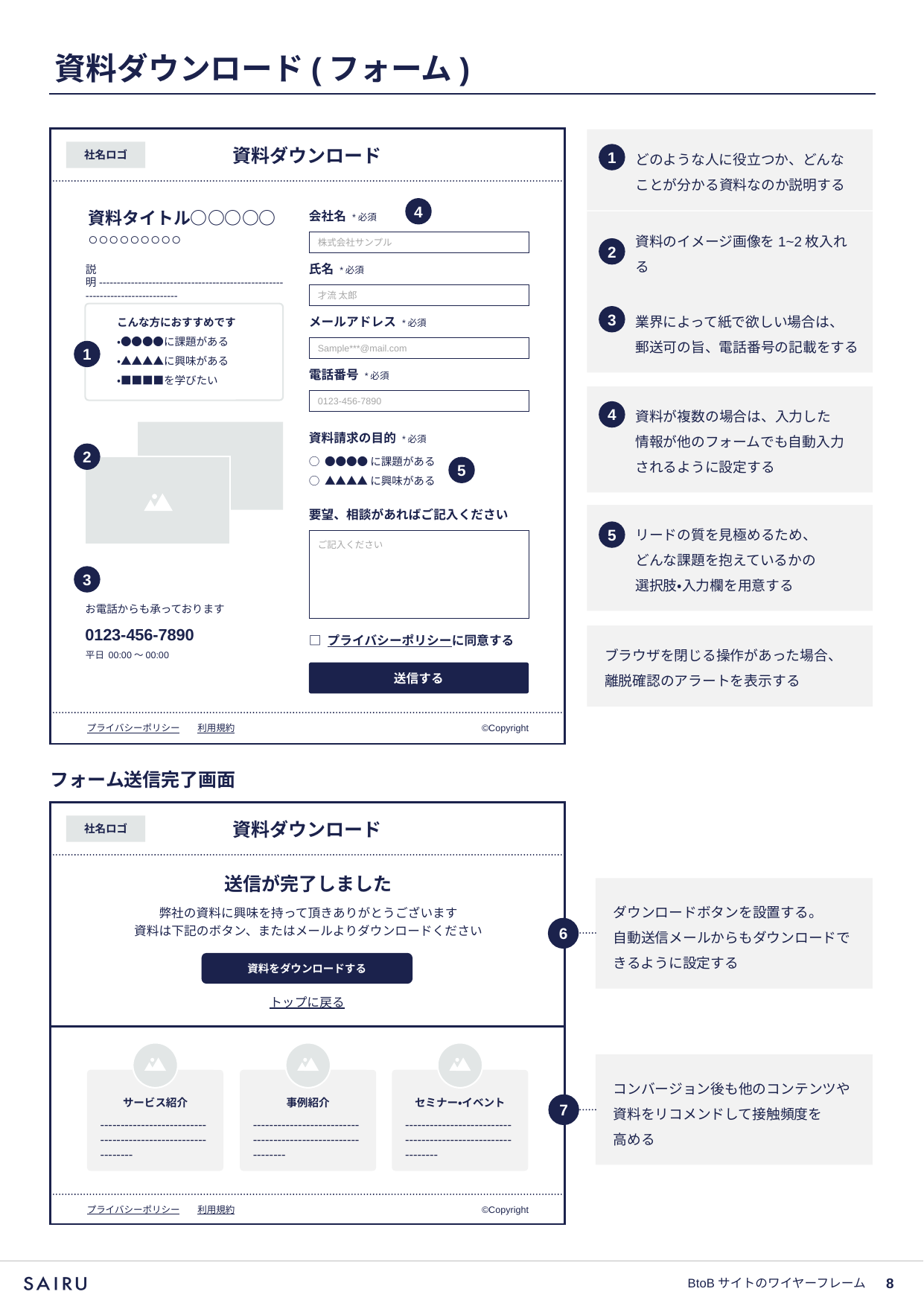

# 資料ダウンロード(フォーム)

どのような人に役立つか、どんな
ことが分かる資料なのか説明する
社名ロゴ
1
資料ダウンロード
4
資料タイトル○○○○○
○○○○○○○○○
会社名 *必須
資料のイメージ画像を1~2枚入れる
株式会社サンプル
2
氏名 *必須
説明------------------------------------------------------------------------------
才流 太郎
業界によって紙で欲しい場合は、
郵送可の旨、電話番号の記載をする

3
メールアドレス *必須
こんな方におすすめです
・●●●●に課題がある
・▲▲▲▲に興味がある
・■■■■を学びたい
Sample***@mail.com
1
電話番号 *必須
資料が複数の場合は、入力した
情報が他のフォームでも自動入力
されるように設定する
0123-456-7890
4

資料請求の目的 *必須
2
○  ●●●●に課題がある
○  ▲▲▲▲に興味がある

5

リードの質を見極めるため、
どんな課題を抱えているかの
選択肢・入力欄を用意する
要望、相談があればご記入ください
5
ご記入ください
3
お電話からも承っております
0123-456-7890
ブラウザを閉じる操作があった場合、離脱確認のアラートを表示する
□ プライバシーポリシーに同意する
平日 00:00〜00:00
送信する
プライバシーポリシー
利用規約
©️Copyright
フォーム送信完了画面

社名ロゴ
資料ダウンロード
送信が完了しました
ダウンロードボタンを設置する。
自動送信メールからもダウンロードできるように設定する
弊社の資料に興味を持って頂きありがとうございます
資料は下記のボタン、またはメールよりダウンロードください
6
資料をダウンロードする
トップに戻る

コンバージョン後も他のコンテンツや資料をリコメンドして接触頻度を
高める

サービス紹介
事例紹介
セミナー・イベント
7
------------------------------------------------------------
------------------------------------------------------------
------------------------------------------------------------
プライバシーポリシー
利用規約
©️Copyright
BtoBサイトのワイヤーフレーム
8